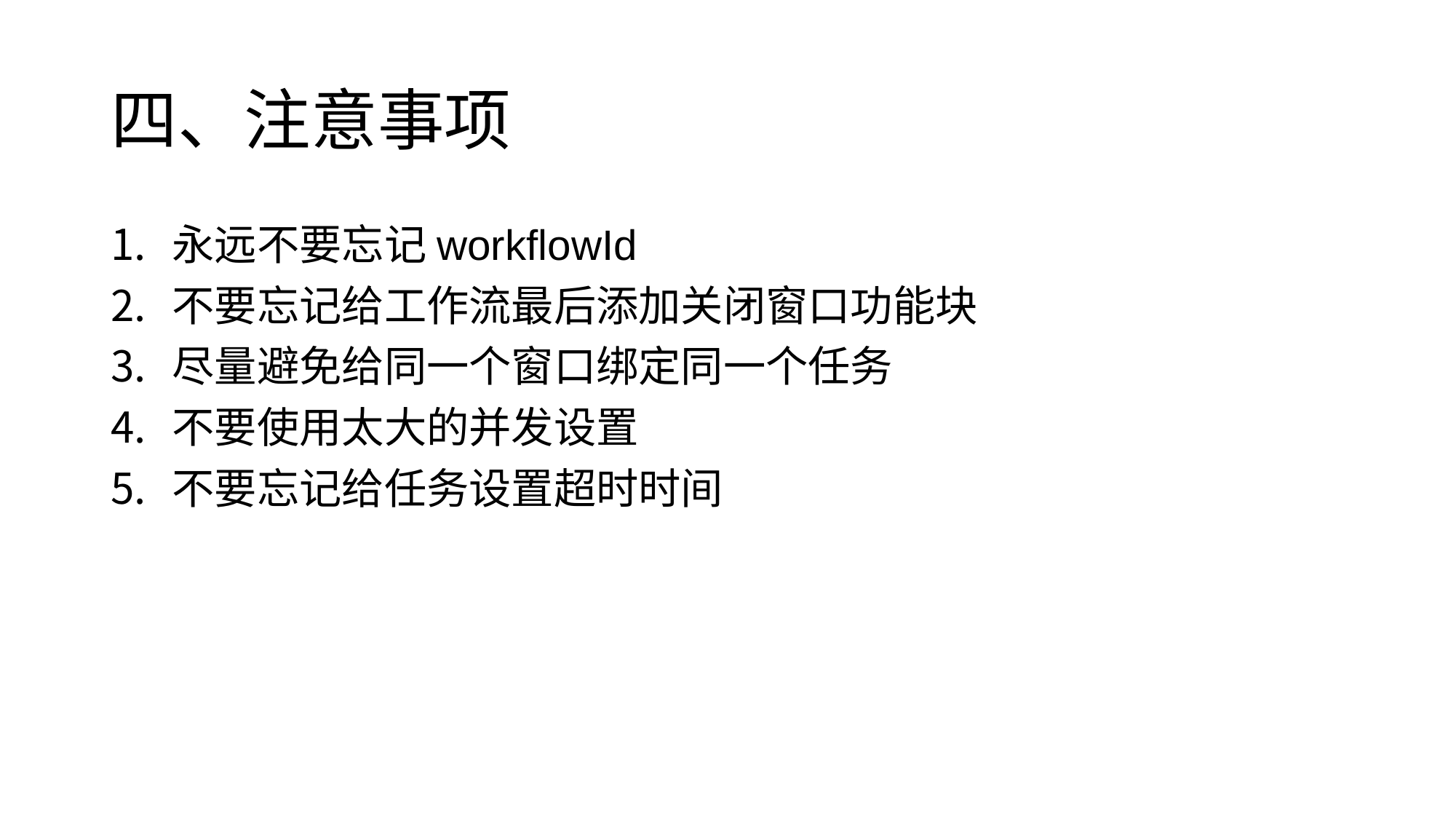

# 四、注意事项
永远不要忘记workflowId
不要忘记给工作流最后添加关闭窗口功能块
尽量避免给同一个窗口绑定同一个任务
不要使用太大的并发设置
不要忘记给任务设置超时时间